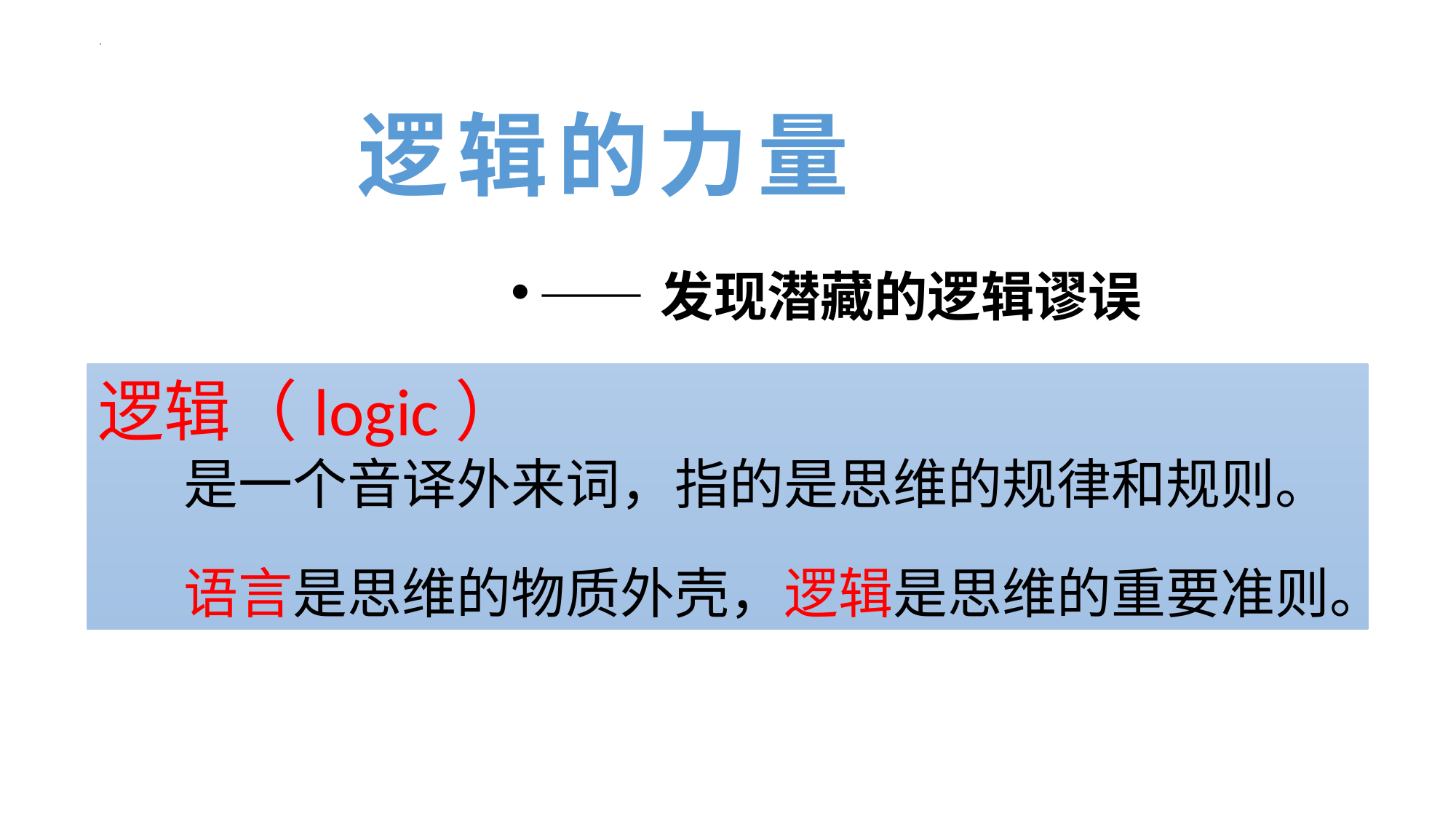

逻辑的力量
——发现潜藏的逻辑谬误
逻辑（logic）
      是一个音译外来词，指的是思维的规律和规则。

      语言是思维的物质外壳，逻辑是思维的重要准则。